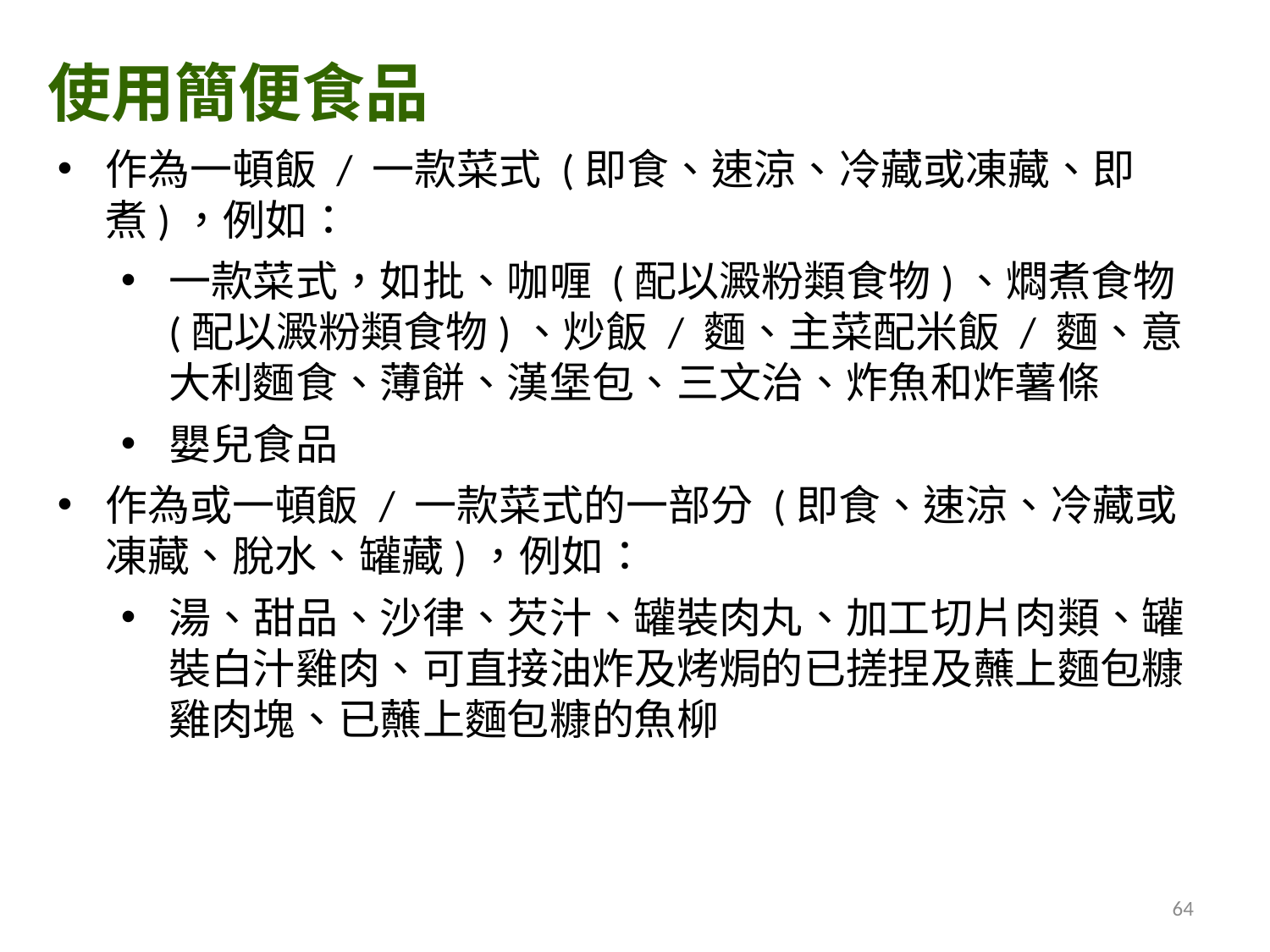

使用簡便食品
作為一頓飯 / 一款菜式 (即食、速涼、冷藏或凍藏、即煮)，例如：
一款菜式，如批、咖喱 (配以澱粉類食物)、燜煮食物 (配以澱粉類食物)、炒飯 / 麵、主菜配米飯 / 麵、意大利麵食、薄餅、漢堡包、三文治、炸魚和炸薯條
嬰兒食品
作為或一頓飯 / 一款菜式的一部分 (即食、速涼、冷藏或凍藏、脫水、罐藏)，例如：
湯、甜品、沙律、芡汁、罐裝肉丸、加工切片肉類、罐裝白汁雞肉、可直接油炸及烤焗的已搓捏及蘸上麵包糠雞肉塊、已蘸上麵包糠的魚柳
64